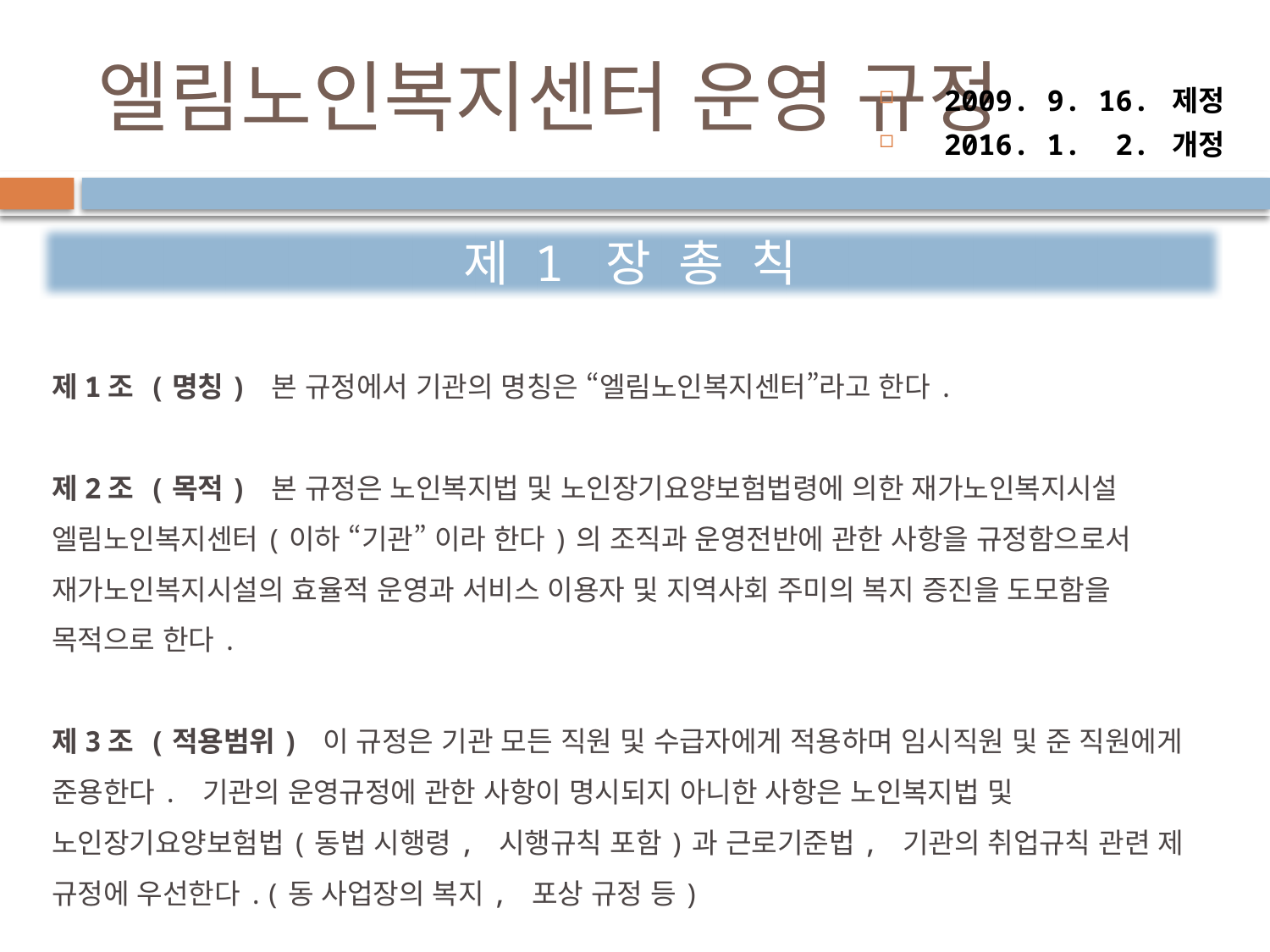

# 엘림노인복지센터 운영 규정
2009. 9. 16. 제정
2016. 1.  2. 개정
제 1 장  총  칙
제1조 (명칭) 본 규정에서 기관의 명칭은 “엘림노인복지센터”라고 한다.

제2조 (목적) 본 규정은 노인복지법 및 노인장기요양보험법령에 의한 재가노인복지시설 엘림노인복지센터(이하 “기관” 이라 한다)의 조직과 운영전반에 관한 사항을 규정함으로서 재가노인복지시설의 효율적 운영과 서비스 이용자 및 지역사회 주미의 복지 증진을 도모함을 목적으로 한다.

제3조 (적용범위) 이 규정은 기관 모든 직원 및 수급자에게 적용하며 임시직원 및 준 직원에게 준용한다. 기관의 운영규정에 관한 사항이 명시되지 아니한 사항은 노인복지법 및 노인장기요양보험법(동법 시행령, 시행규칙 포함)과 근로기준법, 기관의 취업규칙 관련 제 규정에 우선한다.(동 사업장의 복지, 포상 규정 등)